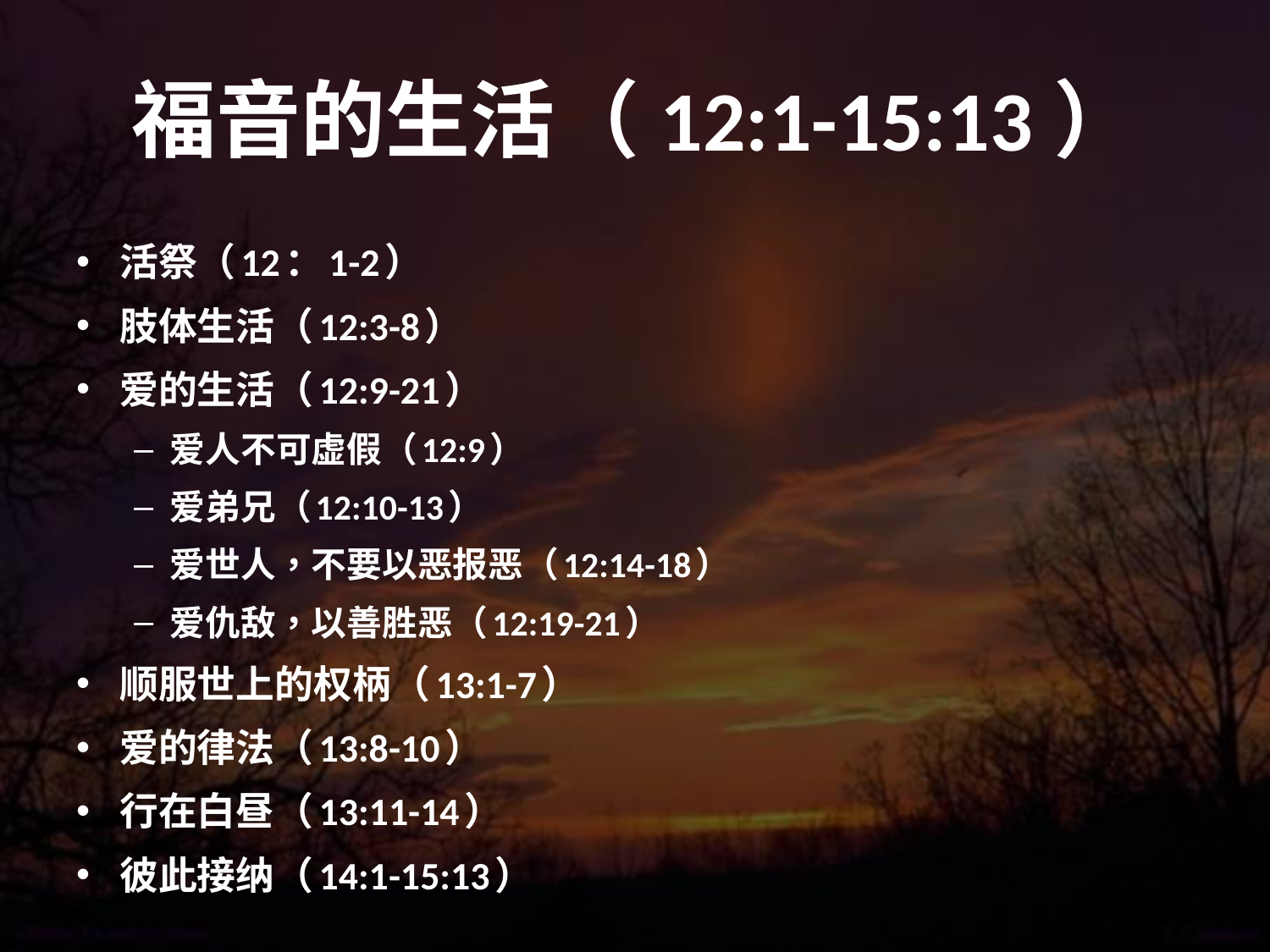

# 福音的生活（12:1-15:13）
活祭（12：1-2）
肢体生活（12:3-8）
爱的生活（12:9-21）
爱人不可虚假（12:9）
爱弟兄（12:10-13）
爱世人，不要以恶报恶（12:14-18）
爱仇敌，以善胜恶（12:19-21）
顺服世上的权柄（13:1-7）
爱的律法（13:8-10）
行在白昼（13:11-14）
彼此接纳（14:1-15:13）